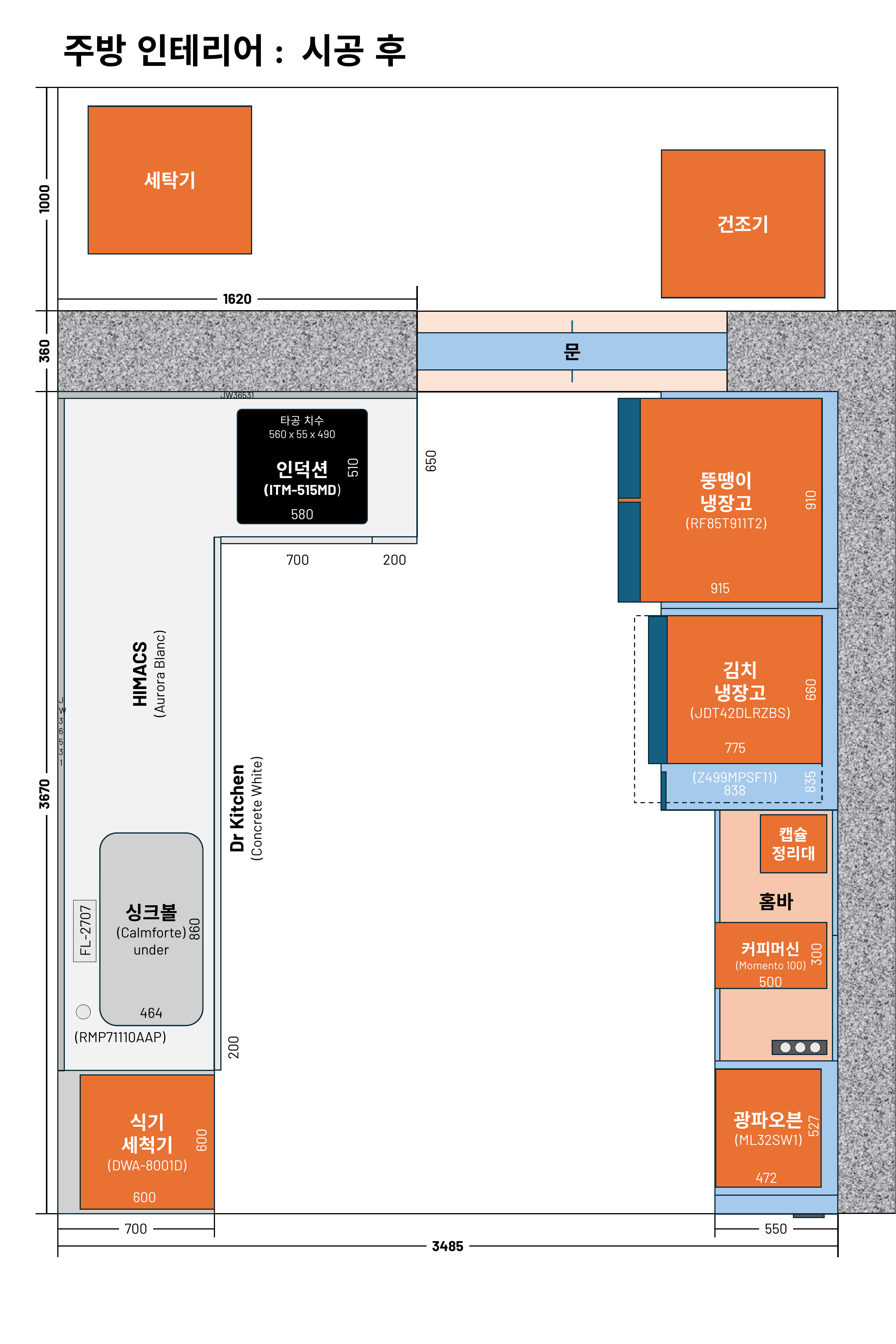

주방 인테리어: 시공 후

세탁기
건조기
1000
1620

문
360
JW36531

뚱땡이
냉장고
(RF85T911T2)
910
915

835
838
김치
냉장고
(JDT42DLRZBS)
660
775

(Z499MPSF11)

JW36531

인덕션
(ITM-515MD)
타공 치수
560 x 55 x 490
510
580
650

700
200
HIMACS
(Aurora Blanc)
3670
Dr Kitchen
(Concrete White)
홈바

캡슐
정리대
싱크볼
(Calmforte)
under
860
FL-2707
464
4인 식탁
1600
800
커피머신
(Momento 100)
300
500

(RMP71110AAP)
200

광파오븐
(ML32SW1)
527
472
식기
세척기
(DWA-8001D)
600
600

700
550
3485